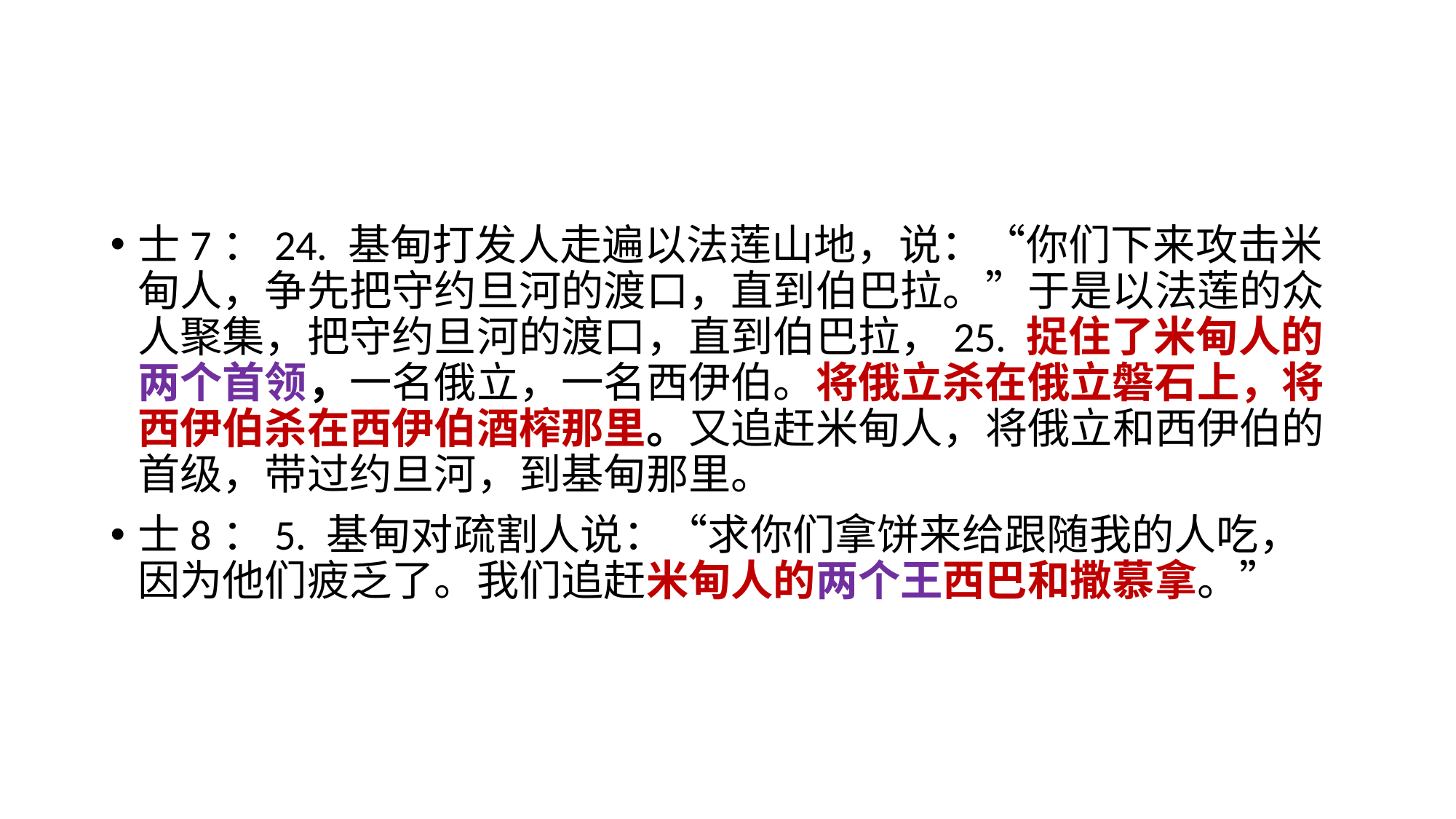

士7：24. 基甸打发人走遍以法莲山地，说：“你们下来攻击米甸人，争先把守约旦河的渡口，直到伯巴拉。”于是以法莲的众人聚集，把守约旦河的渡口，直到伯巴拉，25. 捉住了米甸人的两个首领，一名俄立，一名西伊伯。将俄立杀在俄立磐石上，将西伊伯杀在西伊伯酒榨那里。又追赶米甸人，将俄立和西伊伯的首级，带过约旦河，到基甸那里。
士8：5. 基甸对疏割人说：“求你们拿饼来给跟随我的人吃，因为他们疲乏了。我们追赶米甸人的两个王西巴和撒慕拿。”